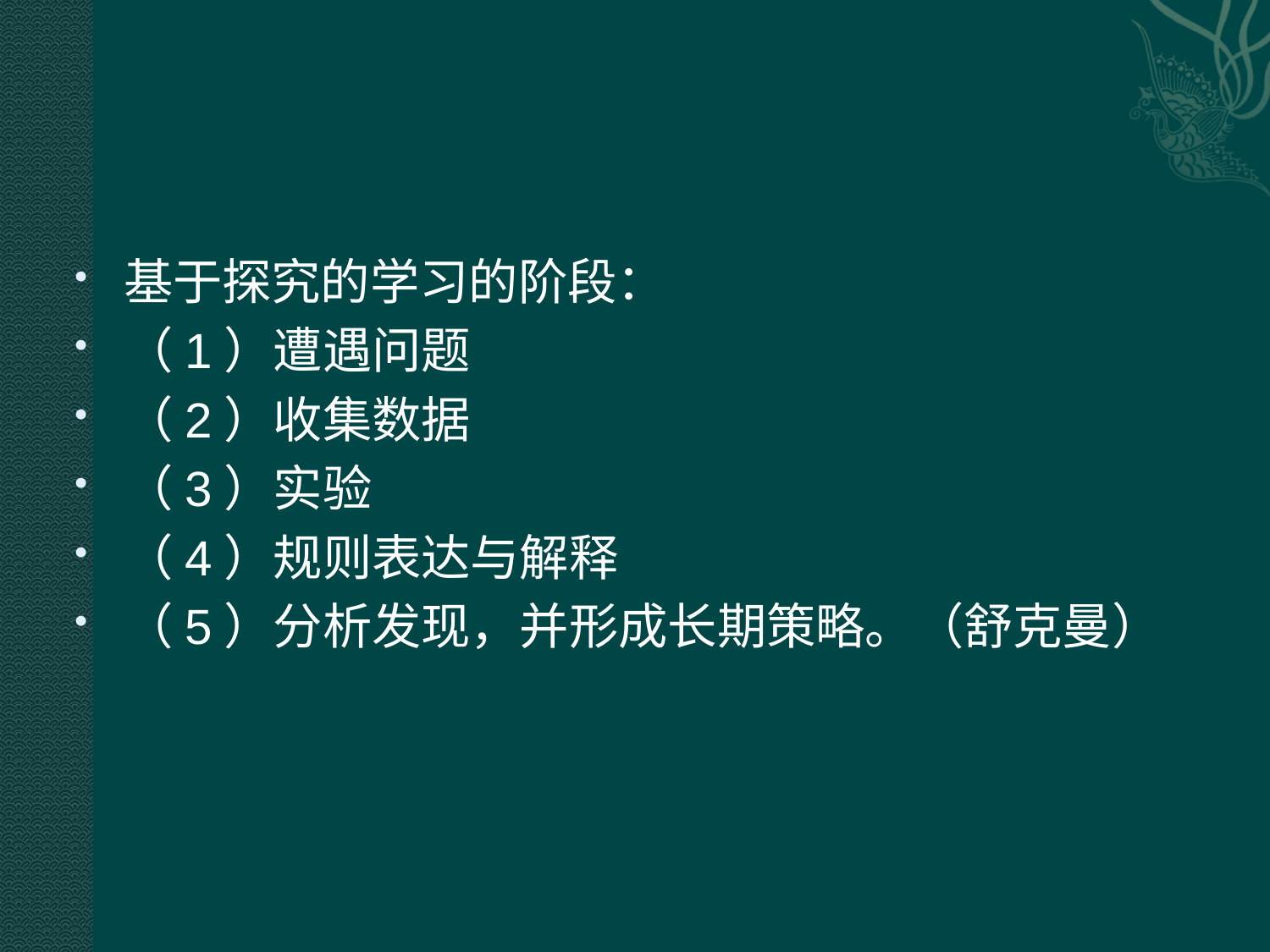

#

基于探究的学习的阶段：
（1）遭遇问题
（2）收集数据
（3）实验
（4）规则表达与解释
（5）分析发现，并形成长期策略。（舒克曼）